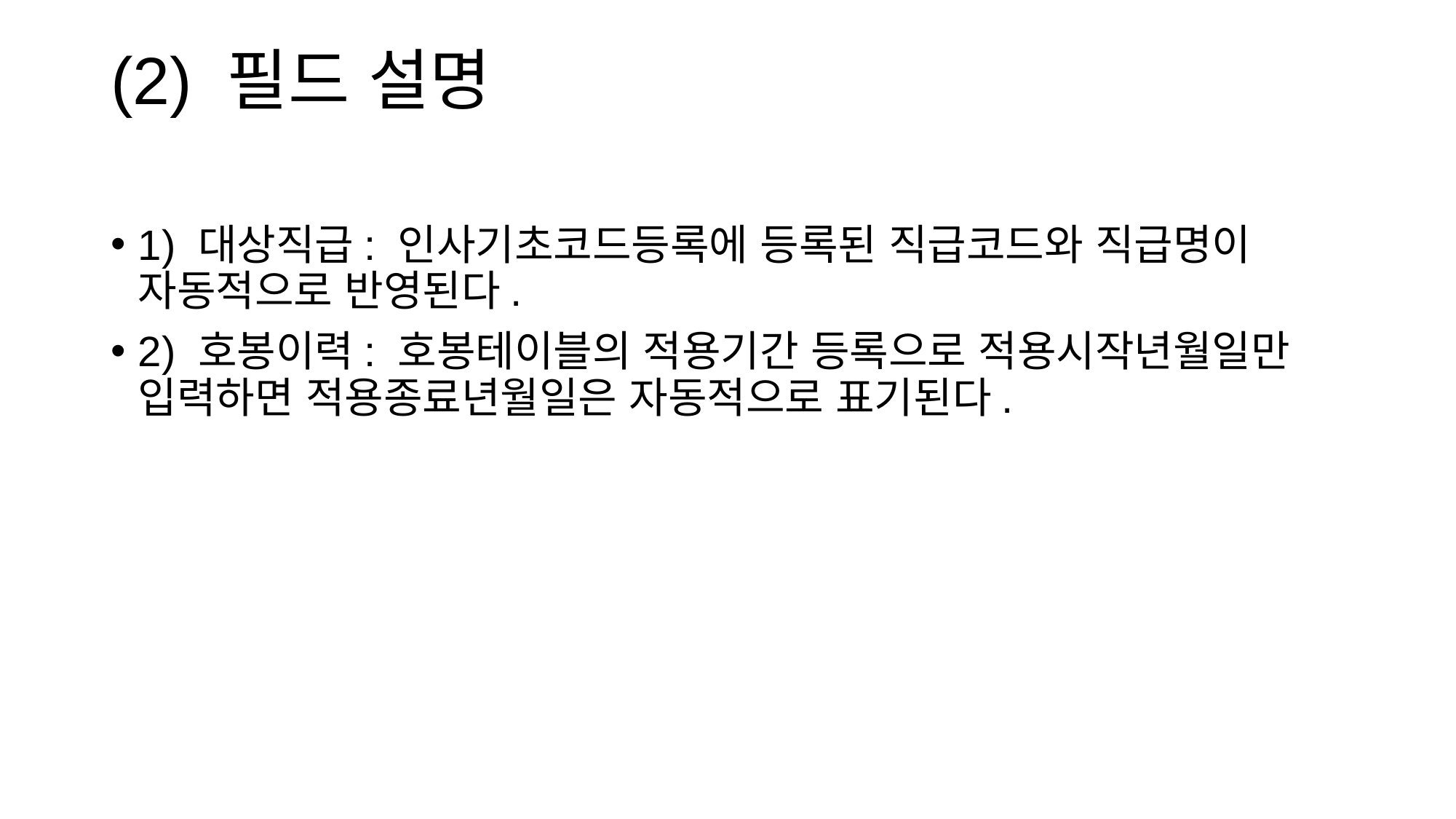

# (2) 필드 설명
1) 대상직급: 인사기초코드등록에 등록된 직급코드와 직급명이 자동적으로 반영된다.
2) 호봉이력: 호봉테이블의 적용기간 등록으로 적용시작년월일만 입력하면 적용종료년월일은 자동적으로 표기된다.